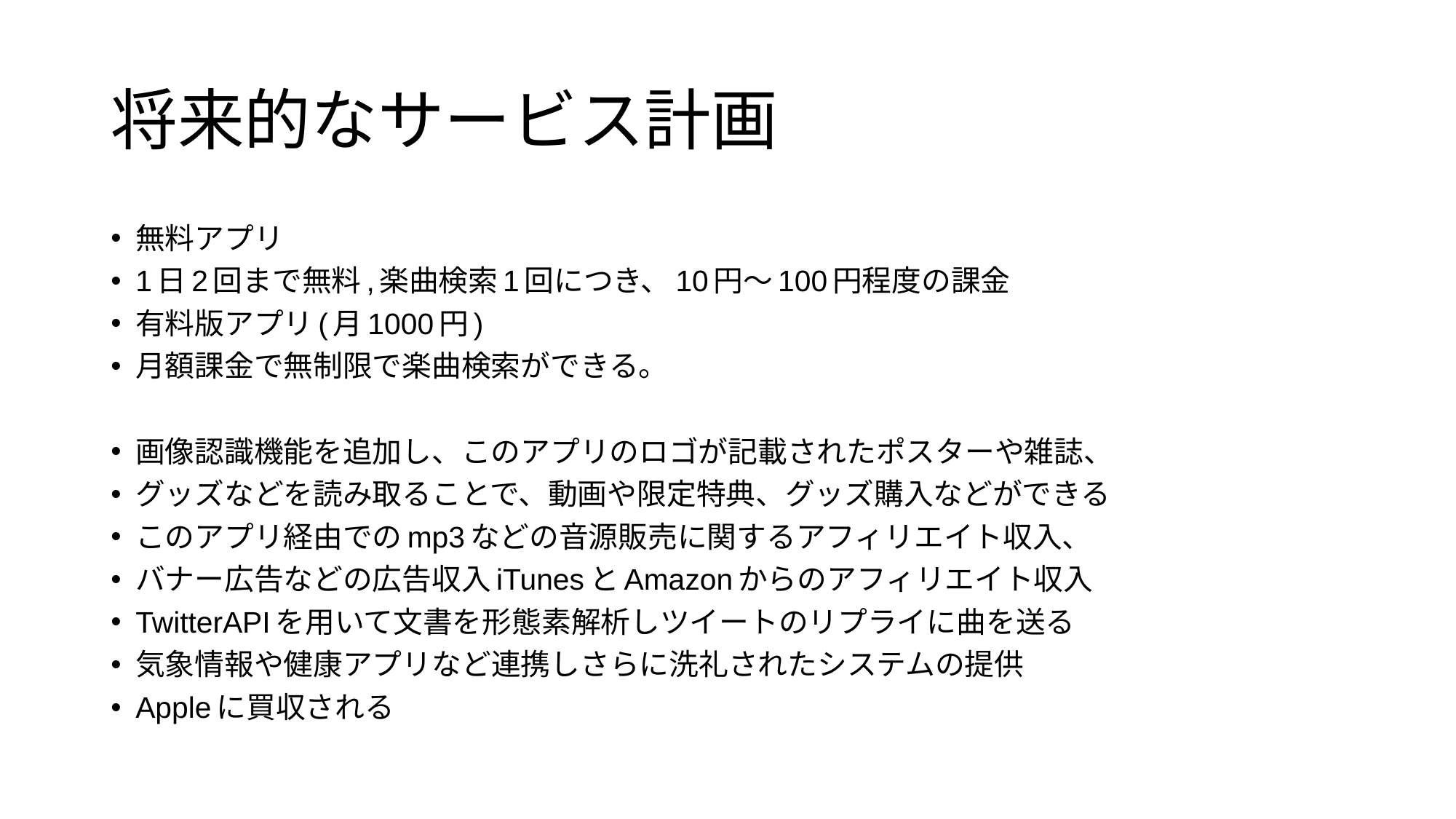

# 将来的なサービス計画
無料アプリ
1日2回まで無料,楽曲検索1回につき、10円〜100円程度の課金
有料版アプリ(月1000円)
月額課金で無制限で楽曲検索ができる。

画像認識機能を追加し、このアプリのロゴが記載されたポスターや雑誌、
グッズなどを読み取ることで、動画や限定特典、グッズ購入などができる
このアプリ経由でのmp3などの音源販売に関するアフィリエイト収入、
バナー広告などの広告収入iTunesとAmazonからのアフィリエイト収入
TwitterAPIを用いて文書を形態素解析しツイートのリプライに曲を送る
気象情報や健康アプリなど連携しさらに洗礼されたシステムの提供
Appleに買収される